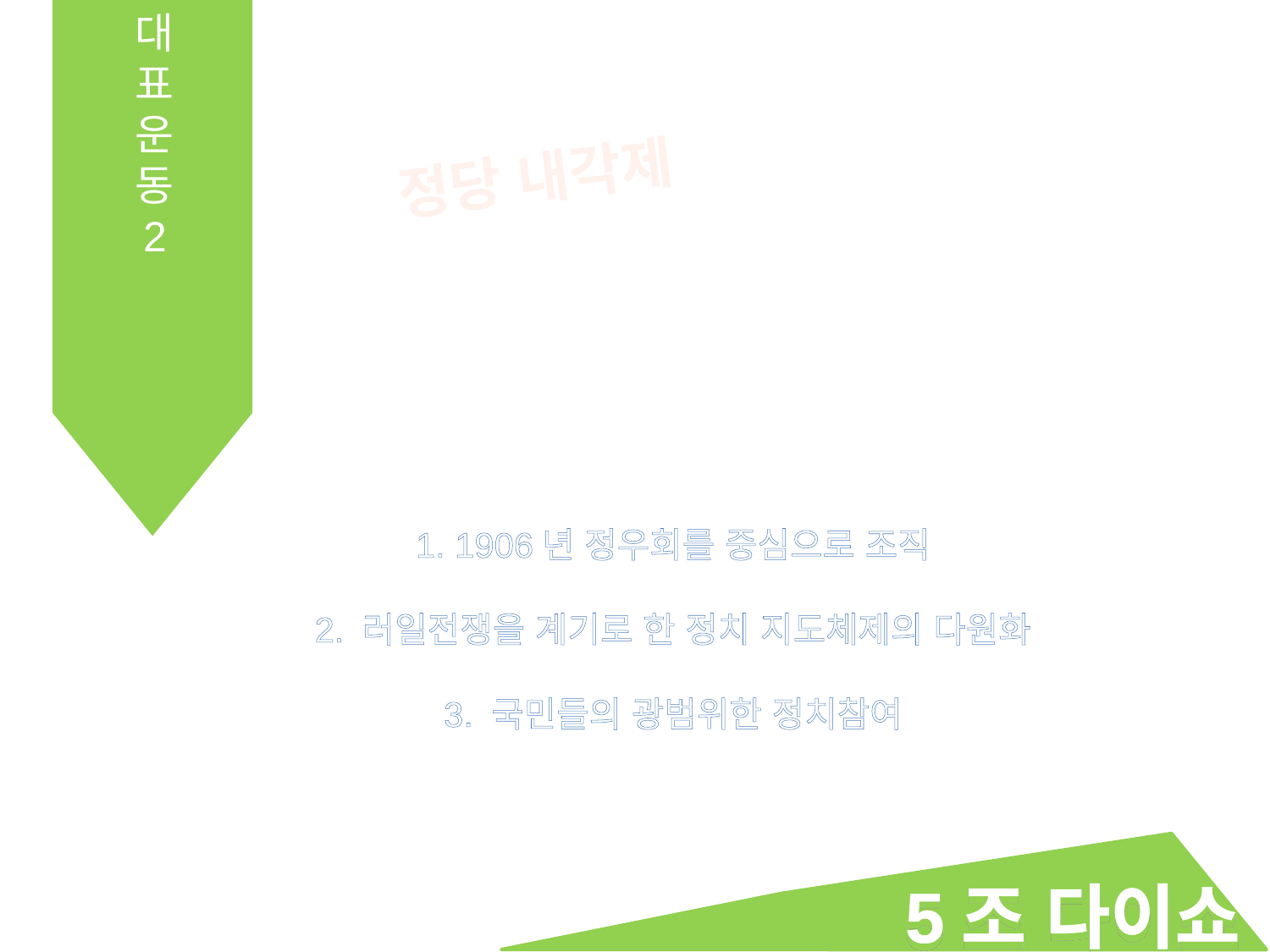

대표 운동
2
정당 내각제
1. 1906년 정우회를 중심으로 조직

2. 러일전쟁을 계기로 한 정치 지도체제의 다원화

3. 국민들의 광범위한 정치참여